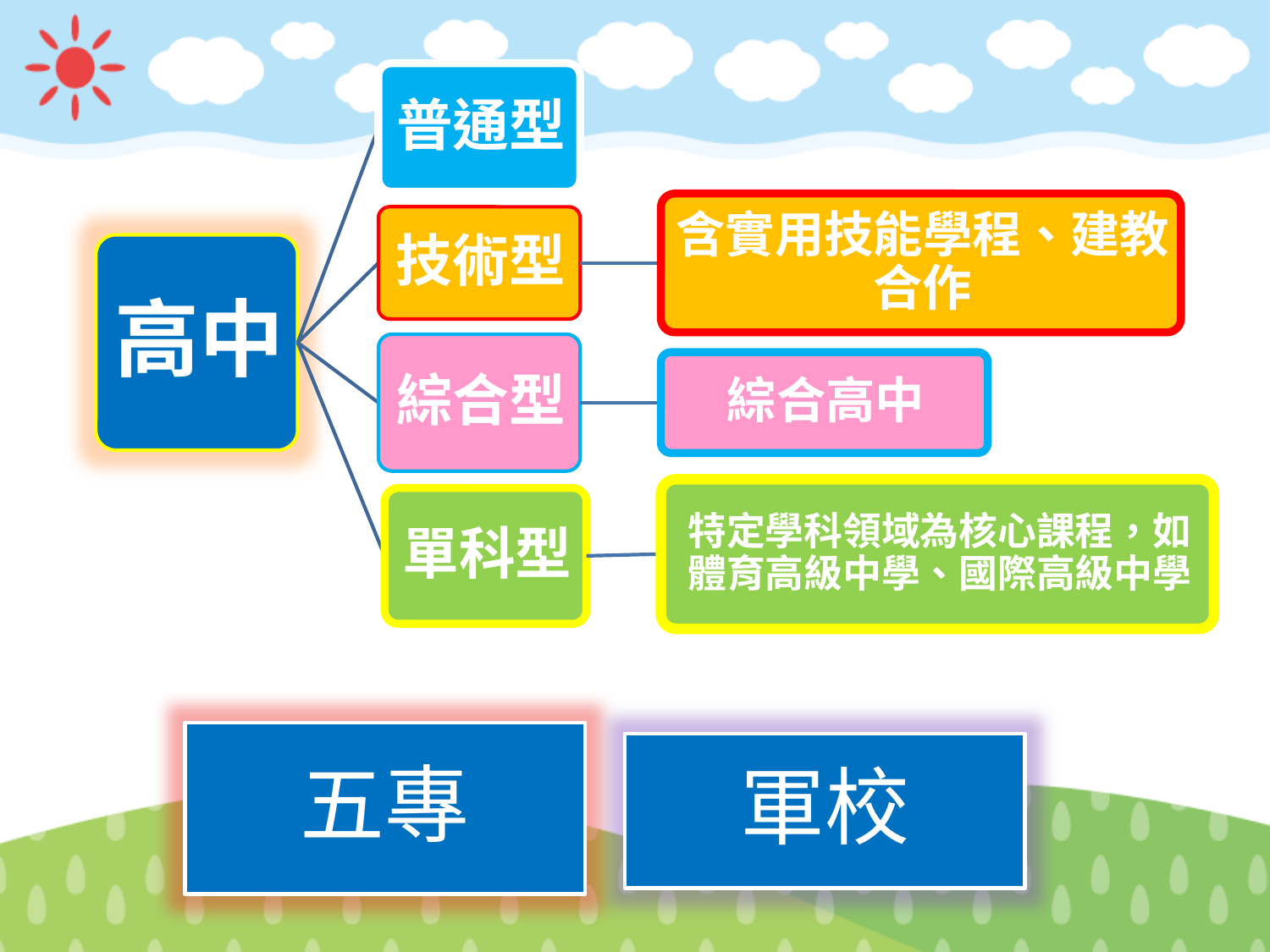

高中

普通型

技術型

含實用技能學程、建教合作

綜合型

綜合高中

單科型

特定學科領域為核心課程，如體育高級中學、國際高級中學
五專
軍校